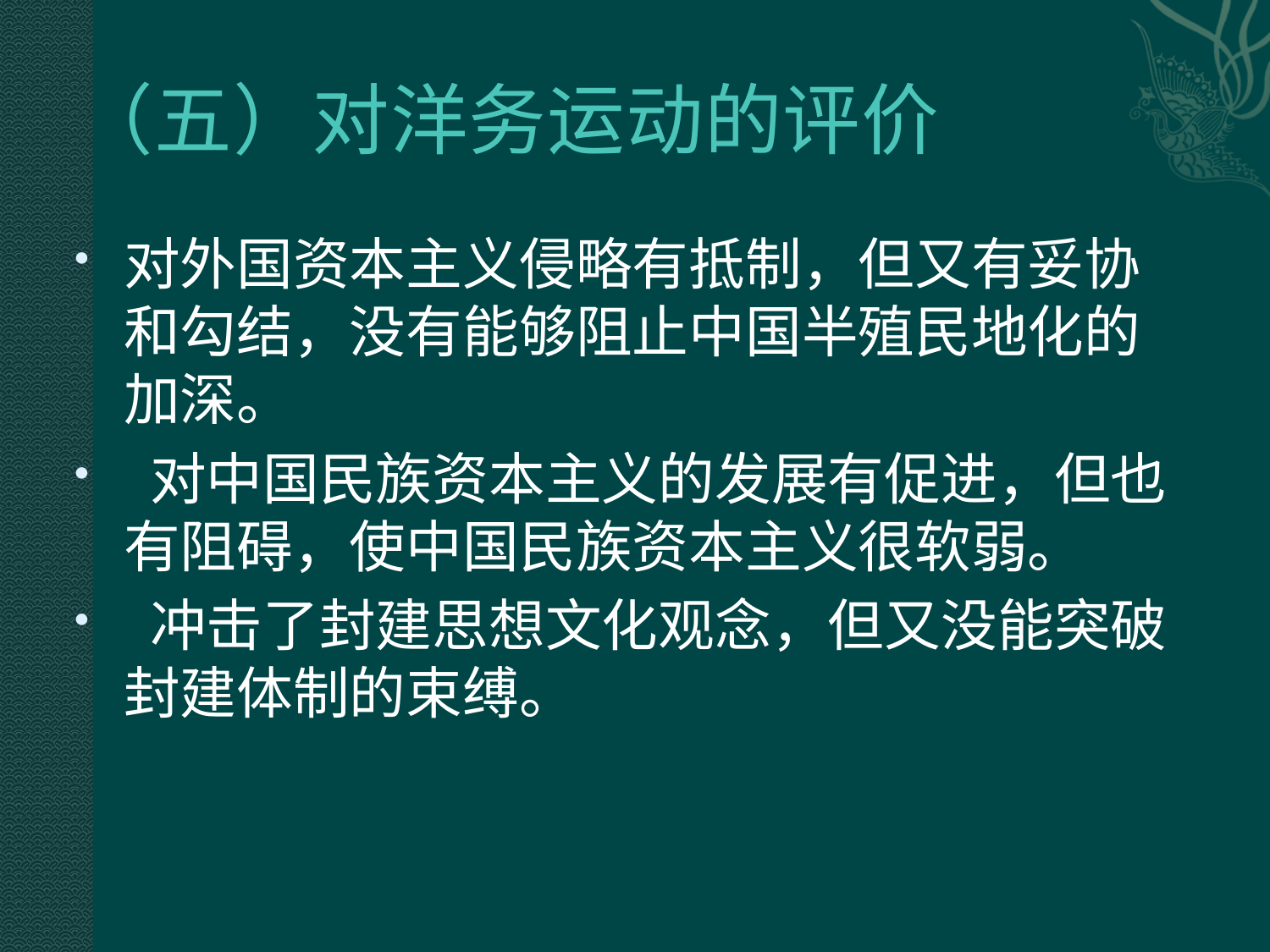

# （五）对洋务运动的评价
对外国资本主义侵略有抵制，但又有妥协和勾结，没有能够阻止中国半殖民地化的加深。
 对中国民族资本主义的发展有促进，但也有阻碍，使中国民族资本主义很软弱。
 冲击了封建思想文化观念，但又没能突破封建体制的束缚。